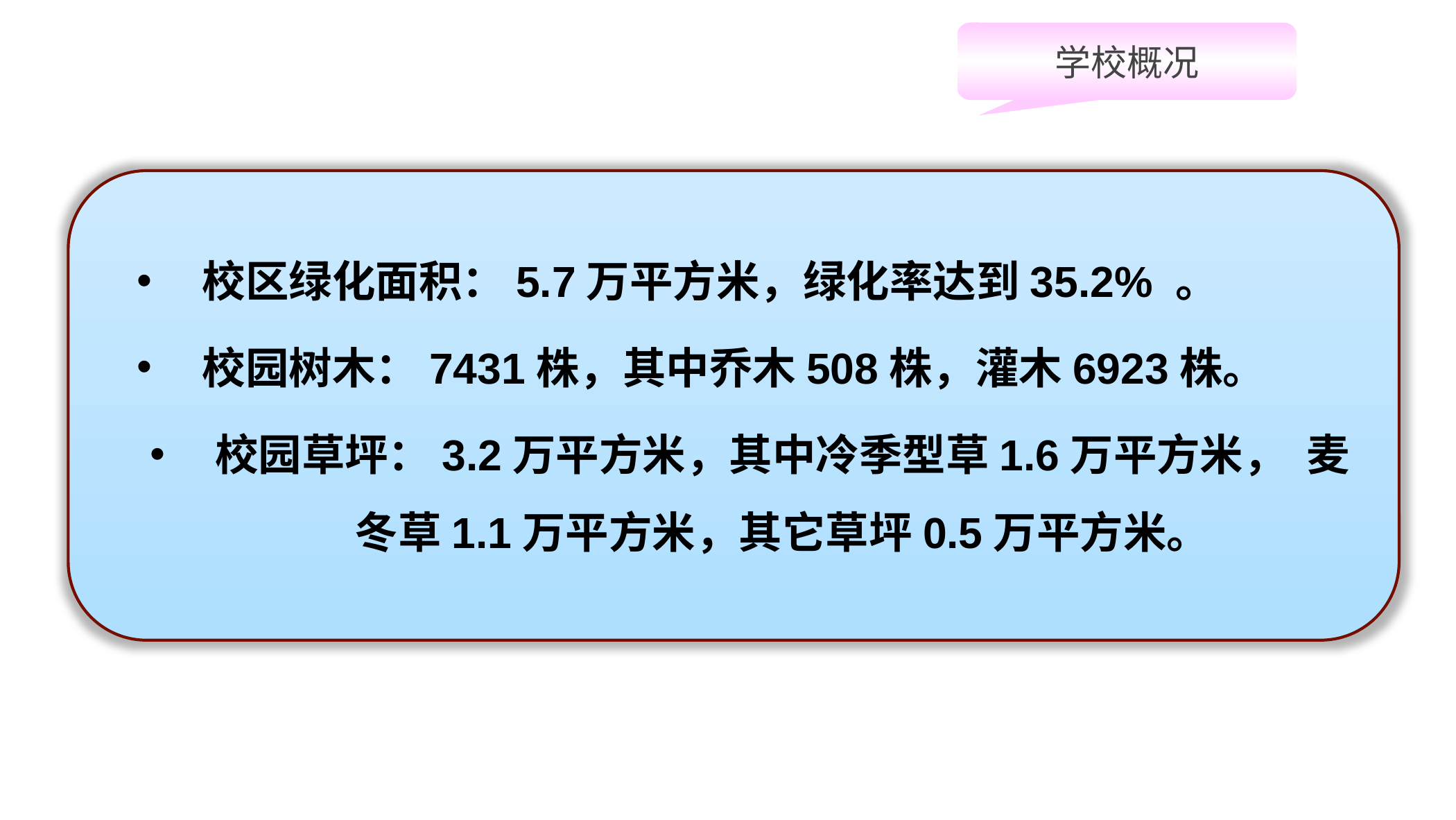

学校概况

校区绿化面积：5.7万平方米，绿化率达到35.2% 。
校园树木：7431株，其中乔木508株，灌木6923株。
校园草坪：3.2万平方米，其中冷季型草1.6万平方米，  麦冬草1.1万平方米，其它草坪0.5万平方米。